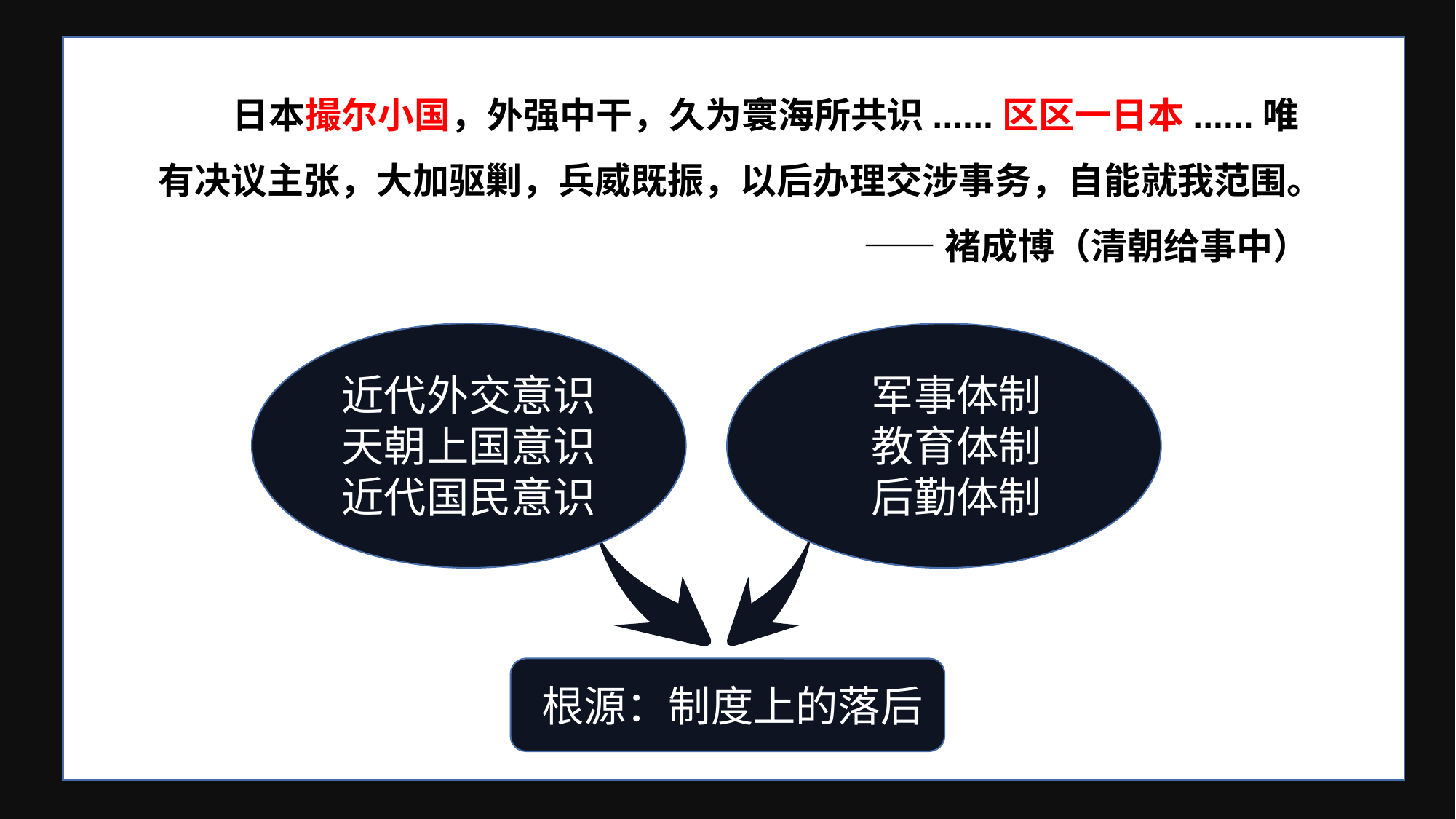

日本撮尔小国，外强中干，久为寰海所共识......区区一日本......唯有决议主张，大加驱剿，兵威既振，以后办理交涉事务，自能就我范围。
——褚成博（清朝给事中）

近代外交意识
天朝上国意识
近代国民意识

军事体制
教育体制
后勤体制

根源：制度上的落后